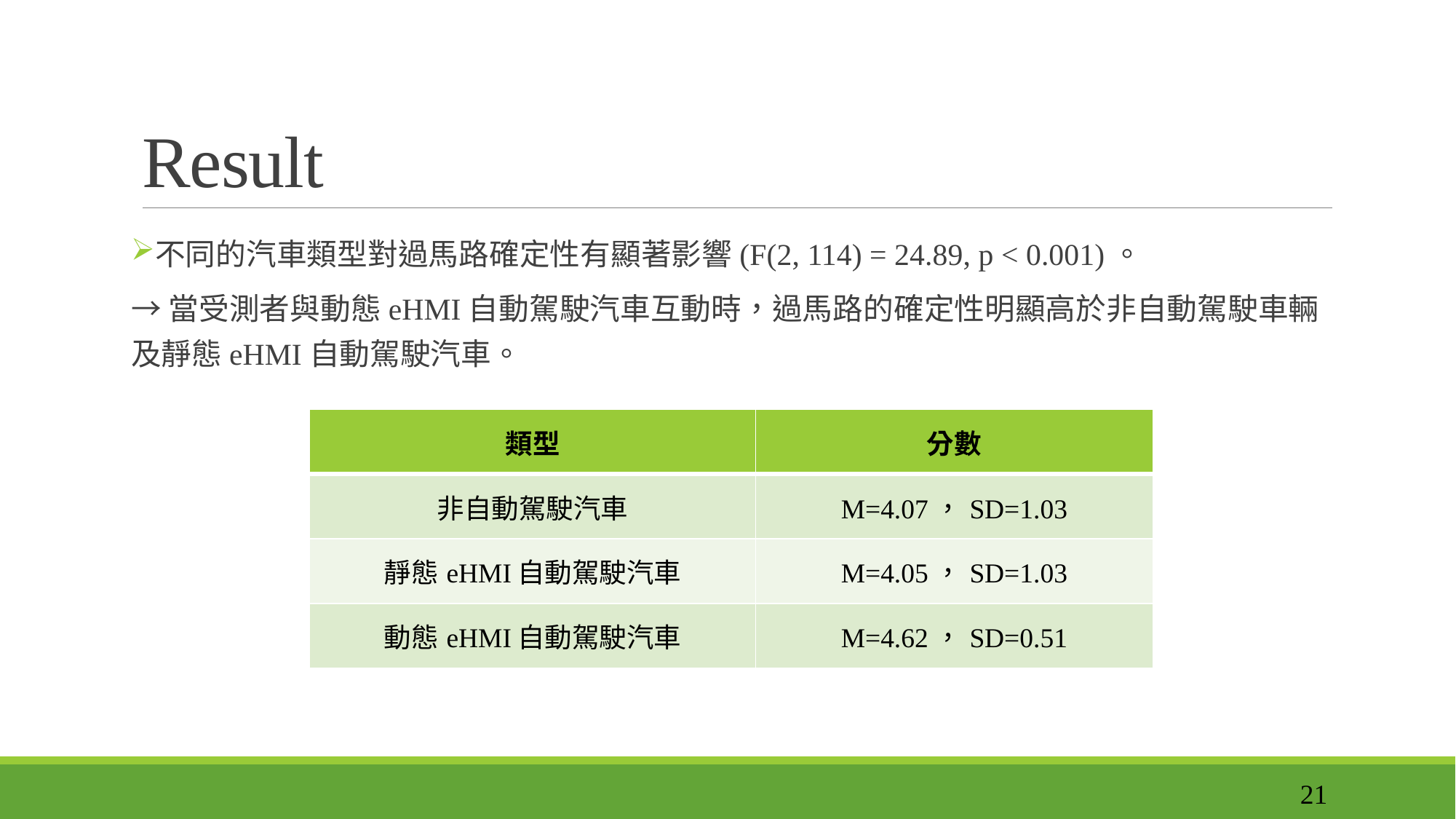

# Result
不同的汽車類型對過馬路確定性有顯著影響(F(2, 114) = 24.89, p < 0.001)。
→當受測者與動態eHMI自動駕駛汽車互動時，過馬路的確定性明顯高於非自動駕駛車輛及靜態eHMI自動駕駛汽車。

| 類型 | 分數 |
| --- | --- |
| 非自動駕駛汽車 | M=4.07，SD=1.03 |
| 靜態eHMI自動駕駛汽車 | M=4.05，SD=1.03 |
| 動態eHMI自動駕駛汽車 | M=4.62，SD=0.51 |
21